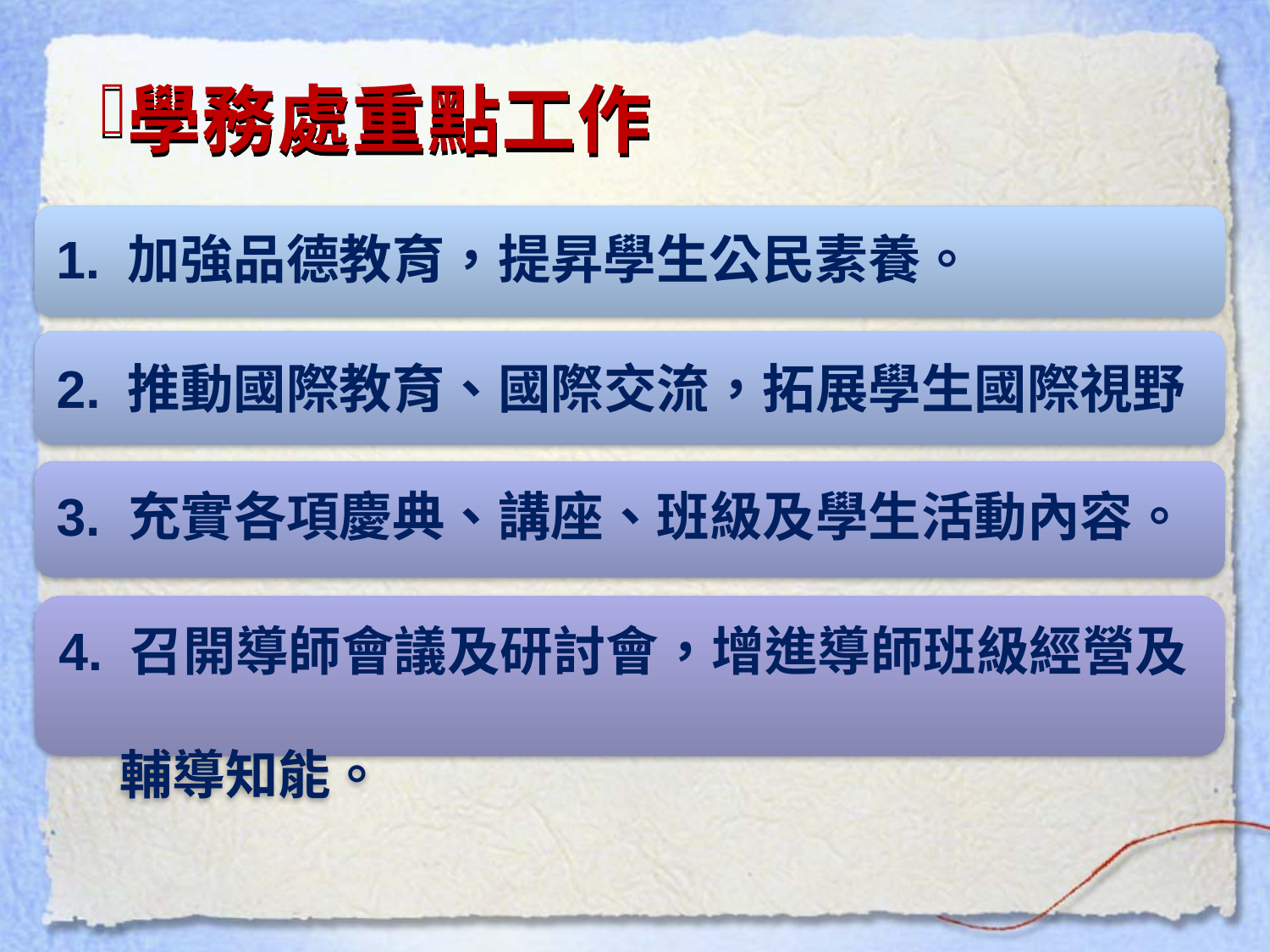

學務處重點工作
1. 加強品德教育，提昇學生公民素養。
2. 推動國際教育、國際交流，拓展學生國際視野
3. 充實各項慶典、講座、班級及學生活動內容。
4. 召開導師會議及研討會，增進導師班級經營及
    輔導知能。